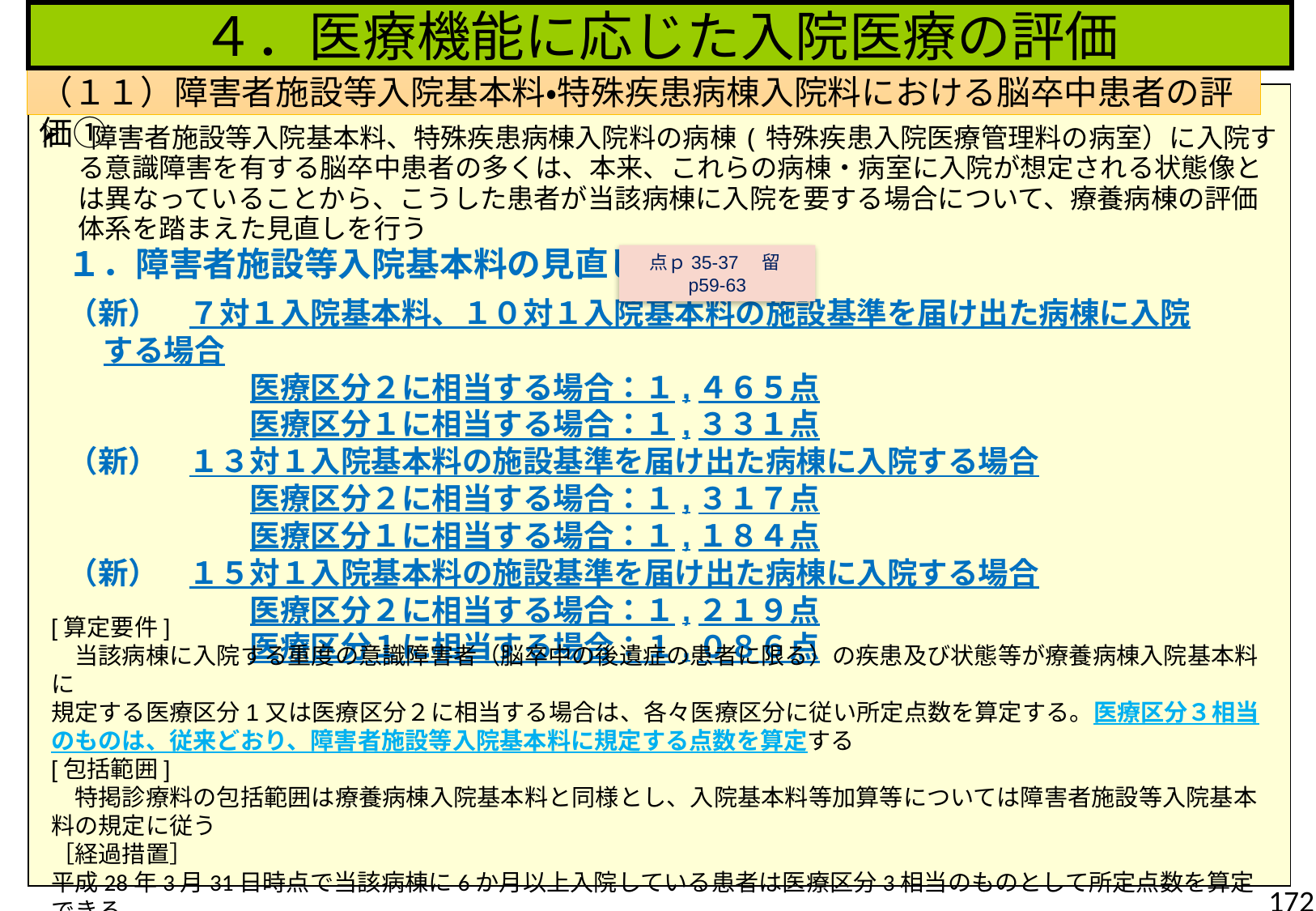

４．医療機能に応じた入院医療の評価
（１１）障害者施設等入院基本料・特殊疾患病棟入院料における脳卒中患者の評価①

 障害者施設等入院基本料、特殊疾患病棟入院料の病棟(特殊疾患入院医療管理料の病室）に入院する意識障害を有する脳卒中患者の多くは、本来、これらの病棟・病室に入院が想定される状態像とは異なっていることから、こうした患者が当該病棟に入院を要する場合について、療養病棟の評価体系を踏まえた見直しを行う
１．障害者施設等入院基本料の見直し
（新）　７対１入院基本料、１０対１入院基本料の施設基準を届け出た病棟に入院する場合
　　　　　　医療区分２に相当する場合：１,４６５点
　　　　　　医療区分１に相当する場合：１,３３１点
（新）　１３対１入院基本料の施設基準を届け出た病棟に入院する場合
　　　　　　医療区分２に相当する場合：１,３１７点
　　　　　　医療区分１に相当する場合：１,１８４点
（新）　１５対１入院基本料の施設基準を届け出た病棟に入院する場合
　　　　　　医療区分２に相当する場合：１,２１９点
　　　　　　医療区分１に相当する場合：１,０８６点
点ｐ35-37　留p59-63
[算定要件]
　当該病棟に入院する重度の意識障害者（脳卒中の後遺症の患者に限る）の疾患及び状態等が療養病棟入院基本料に
規定する医療区分1又は医療区分２に相当する場合は、各々医療区分に従い所定点数を算定する。医療区分３相当のものは、従来どおり、障害者施設等入院基本料に規定する点数を算定する
[包括範囲]
　特掲診療料の包括範囲は療養病棟入院基本料と同様とし、入院基本料等加算等については障害者施設等入院基本料の規定に従う
［経過措置］
平成28年3月31日時点で当該病棟に6か月以上入院している患者は医療区分3相当のものとして所定点数を算定できる
172